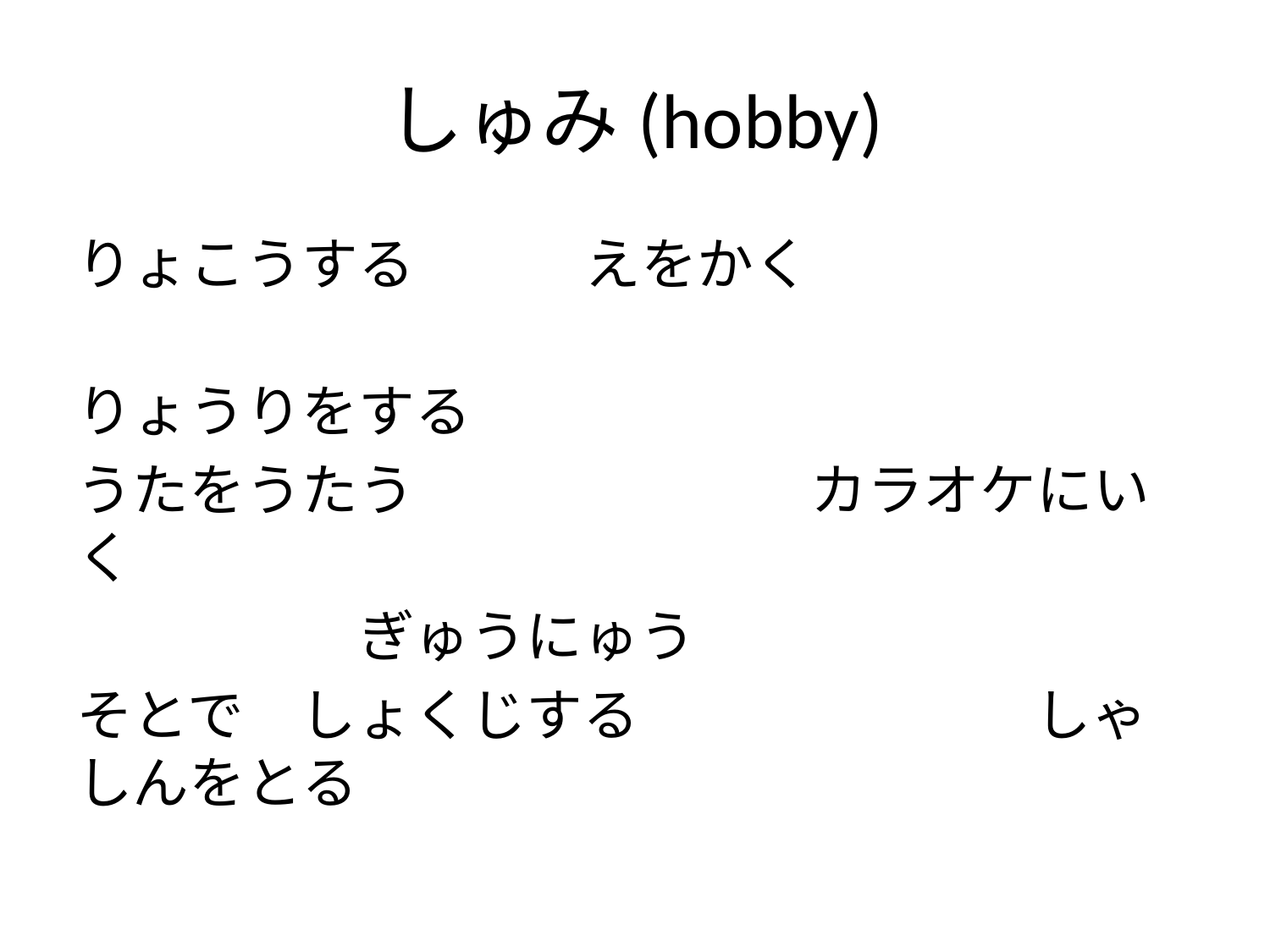

# しゅみ(hobby)
りょこうする　　　えをかく
　　　　　　　　　　　　　　　　　　りょうりをする
うたをうたう　　　　　　　カラオケにいく
　　　　　ぎゅうにゅう
そとで　しょくじする　　　　　　　しゃしんをとる